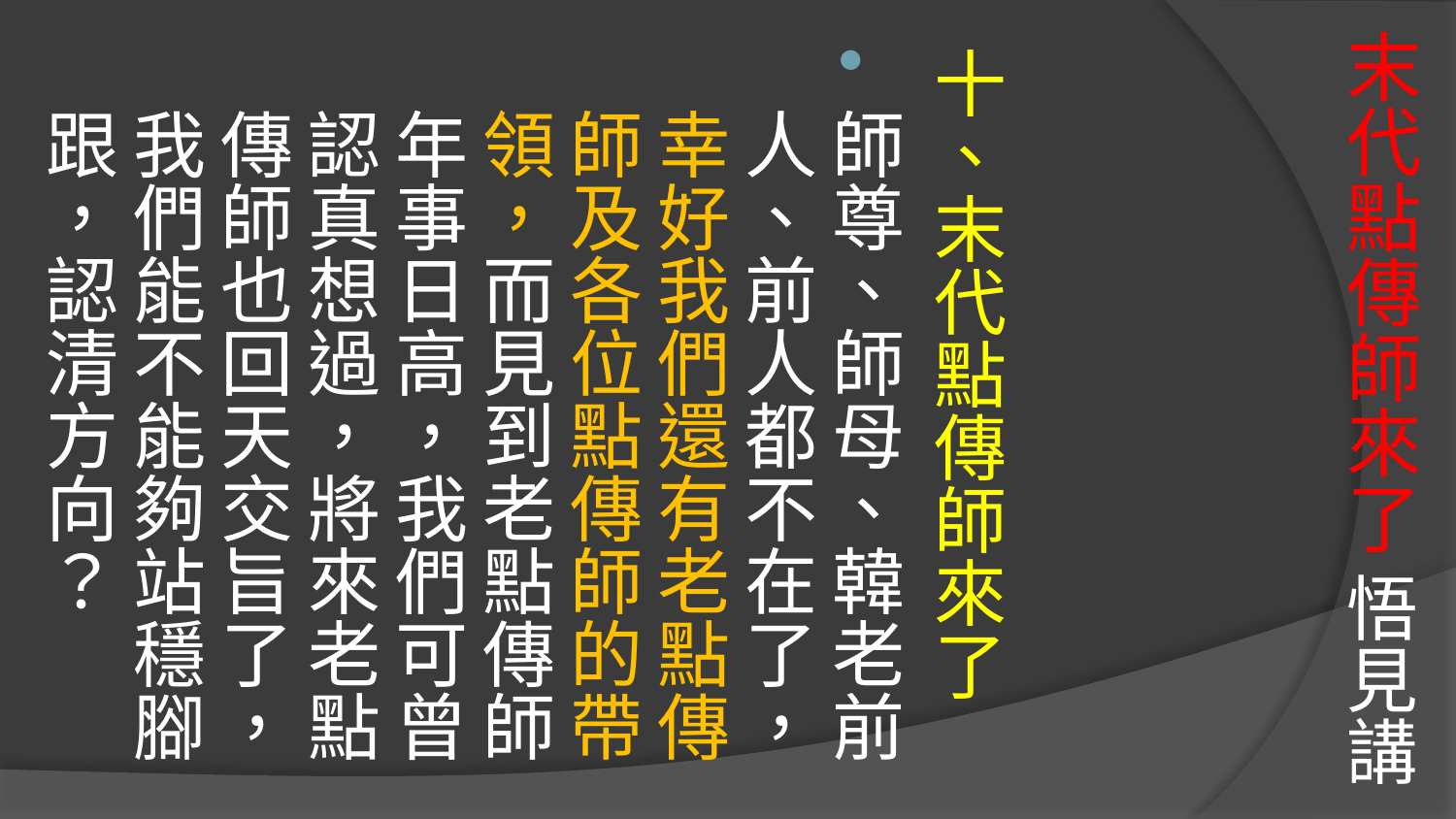

# 末代點傳師來了 悟見講
十、末代點傳師來了
師尊、師母、韓老前人、前人都不在了，幸好我們還有老點傳師及各位點傳師的帶領，而見到老點傳師年事日高，我們可曾認真想過，將來老點傳師也回天交旨了，我們能不能夠站穩腳跟，認清方向？